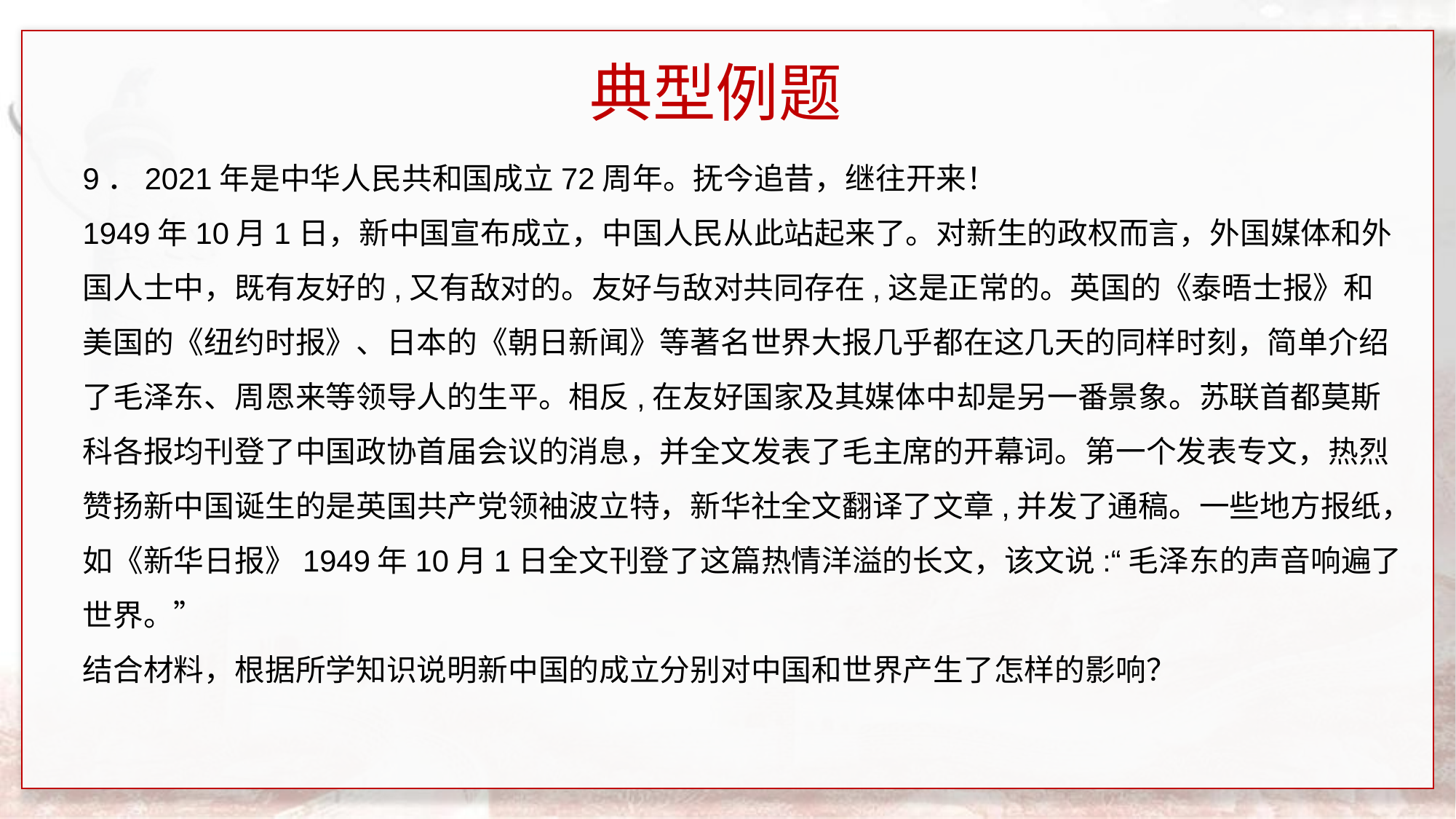

典型例题
9．2021年是中华人民共和国成立72周年。抚今追昔，继往开来！
1949年10月1日，新中国宣布成立，中国人民从此站起来了。对新生的政权而言，外国媒体和外国人士中，既有友好的,又有敌对的。友好与敌对共同存在,这是正常的。英国的《泰晤士报》和美国的《纽约时报》、日本的《朝日新闻》等著名世界大报几乎都在这几天的同样时刻，简单介绍了毛泽东、周恩来等领导人的生平。相反,在友好国家及其媒体中却是另一番景象。苏联首都莫斯科各报均刊登了中国政协首届会议的消息，并全文发表了毛主席的开幕词。第一个发表专文，热烈赞扬新中国诞生的是英国共产党领袖波立特，新华社全文翻译了文章,并发了通稿。一些地方报纸，如《新华日报》1949年10月1日全文刊登了这篇热情洋溢的长文，该文说:“毛泽东的声音响遍了世界。”
结合材料，根据所学知识说明新中国的成立分别对中国和世界产生了怎样的影响？